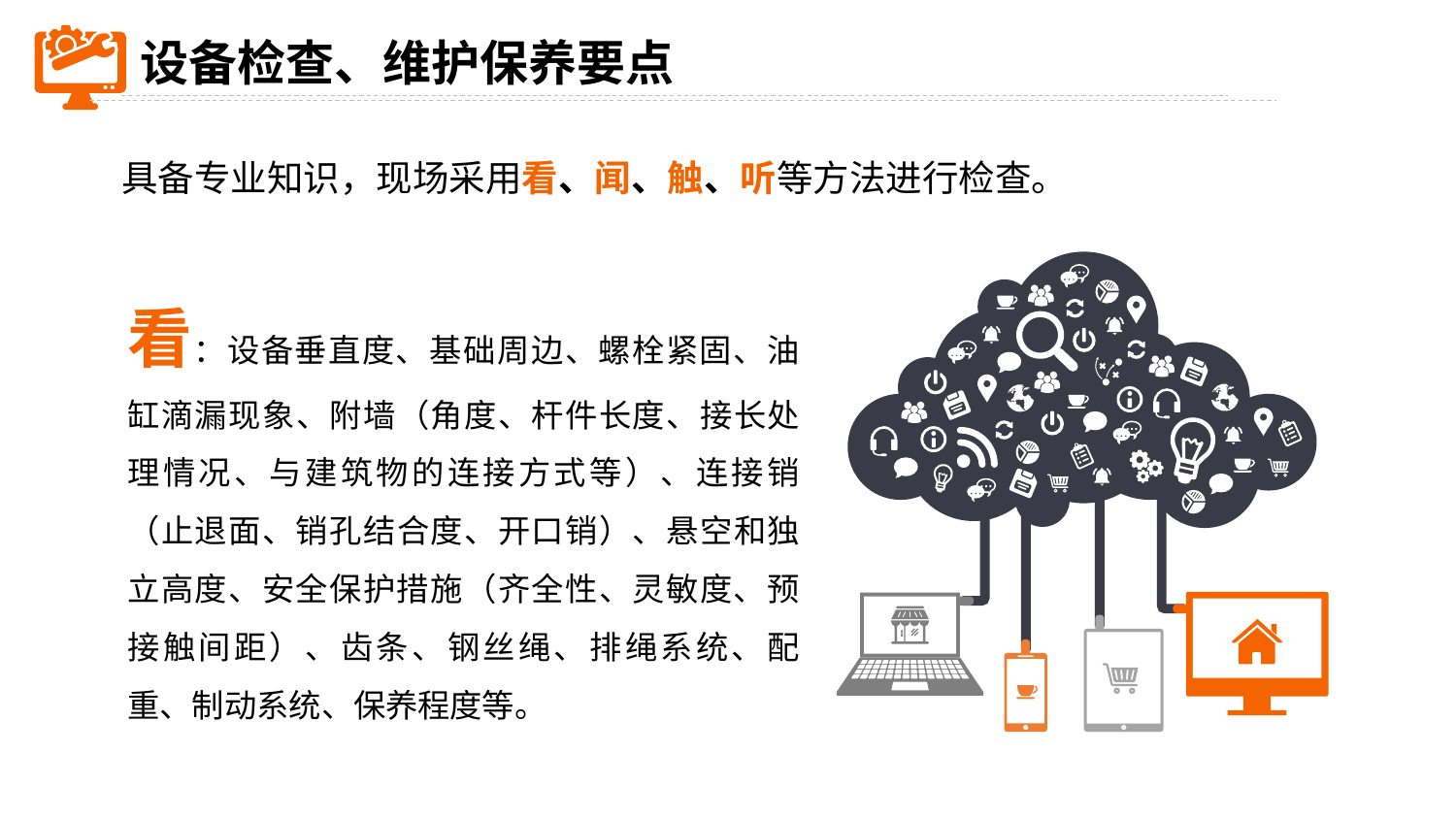

设备检查、维护保养要点
具备专业知识，现场采用看、闻、触、听等方法进行检查。
看：设备垂直度、基础周边、螺栓紧固、油缸滴漏现象、附墙（角度、杆件长度、接长处理情况、与建筑物的连接方式等）、连接销（止退面、销孔结合度、开口销）、悬空和独立高度、安全保护措施（齐全性、灵敏度、预接触间距）、齿条、钢丝绳、排绳系统、配重、制动系统、保养程度等。